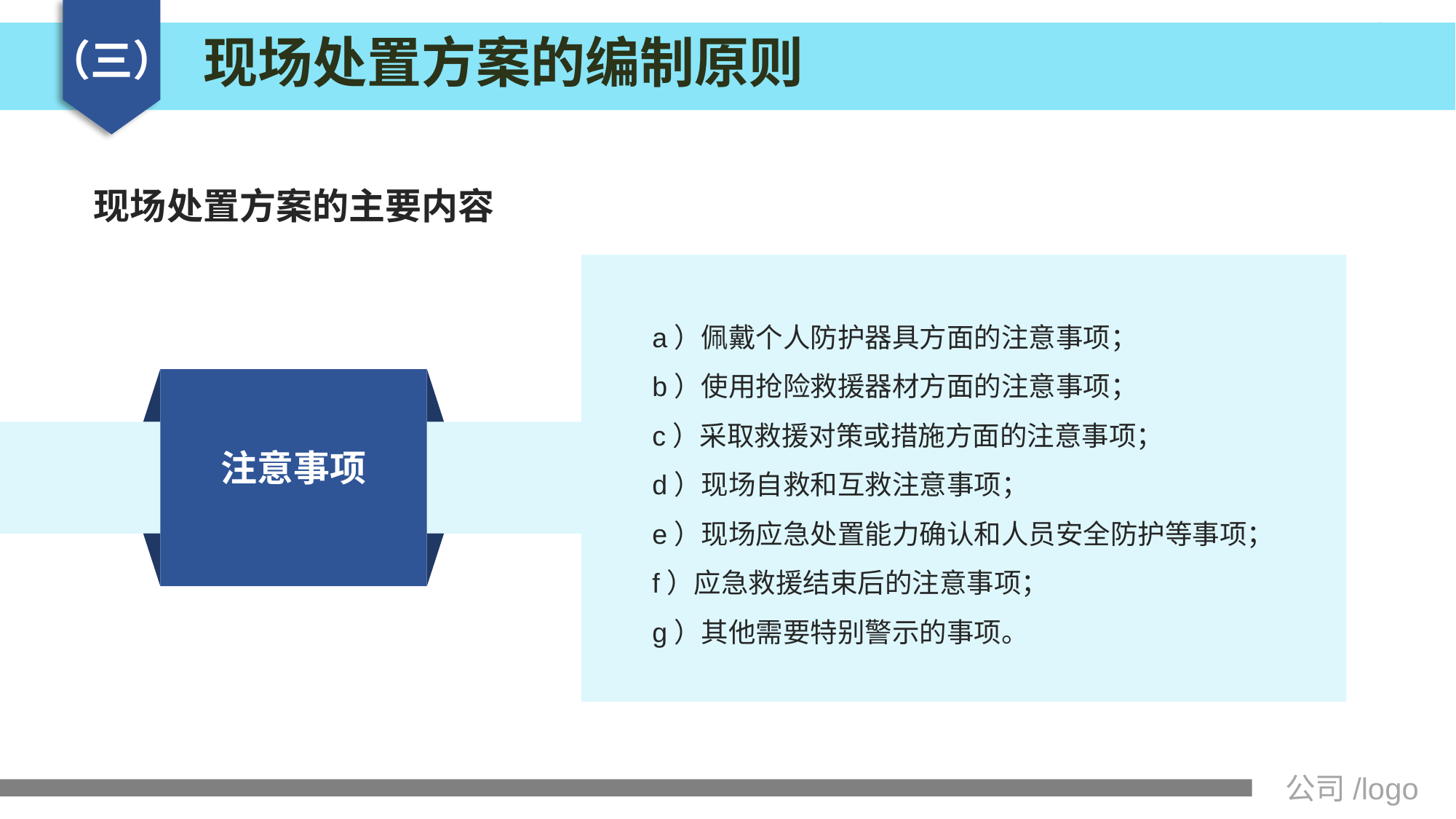

现场处置方案的编制原则
（三）
# 现场处置方案的主要内容

a）佩戴个人防护器具方面的注意事项；
b）使用抢险救援器材方面的注意事项；
c）采取救援对策或措施方面的注意事项；
d）现场自救和互救注意事项；
e）现场应急处置能力确认和人员安全防护等事项；
f）应急救援结束后的注意事项；
g）其他需要特别警示的事项。

注意事项

公司/logo